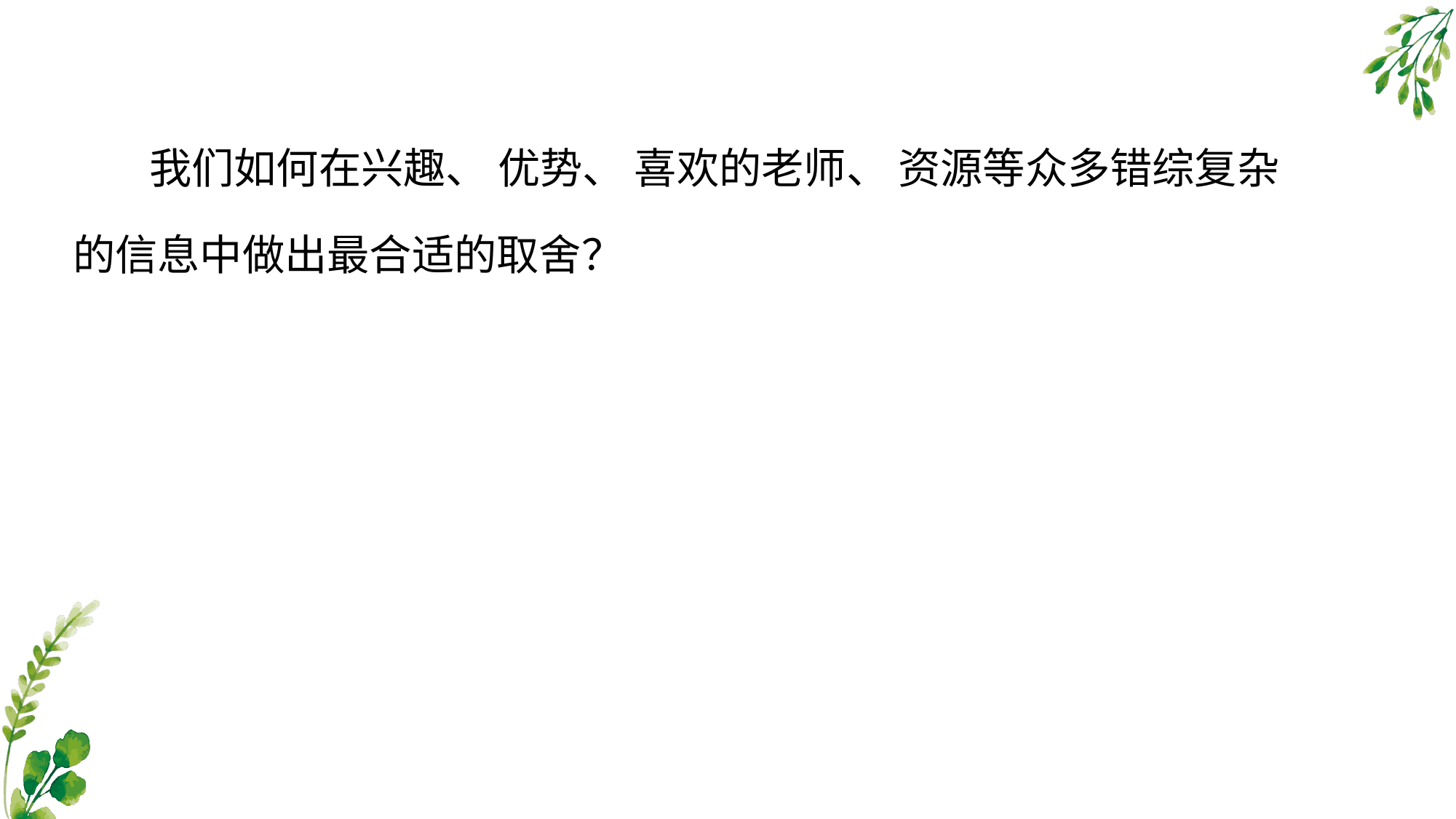

我们如何在兴趣、 优势、 喜欢的老师、 资源等众多错综复杂的信息中做出最合适的取舍？